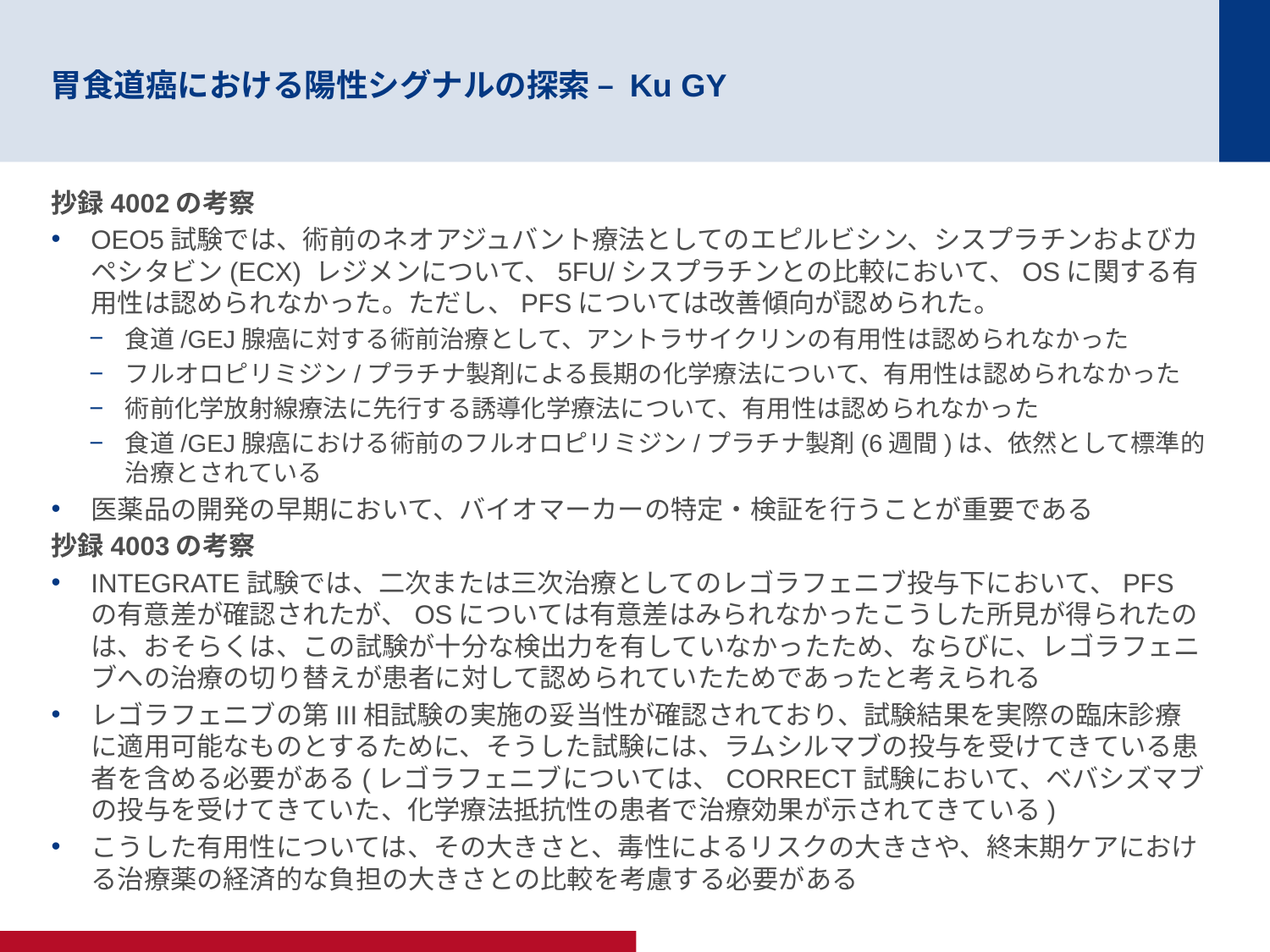

# 胃食道癌における陽性シグナルの探索 – Ku GY
抄録4002の考察
OEO5試験では、術前のネオアジュバント療法としてのエピルビシン、シスプラチンおよびカペシタビン(ECX) レジメンについて、5FU/シスプラチンとの比較において、OSに関する有用性は認められなかった。ただし、PFSについては改善傾向が認められた。
食道/GEJ腺癌に対する術前治療として、アントラサイクリンの有用性は認められなかった
フルオロピリミジン/プラチナ製剤による長期の化学療法について、有用性は認められなかった
術前化学放射線療法に先行する誘導化学療法について、有用性は認められなかった
食道/GEJ腺癌における術前のフルオロピリミジン/プラチナ製剤(6週間)は、依然として標準的治療とされている
医薬品の開発の早期において、バイオマーカーの特定・検証を行うことが重要である
抄録4003の考察
INTEGRATE試験では、二次または三次治療としてのレゴラフェニブ投与下において、PFSの有意差が確認されたが、OSについては有意差はみられなかったこうした所見が得られたのは、おそらくは、この試験が十分な検出力を有していなかったため、ならびに、レゴラフェニブへの治療の切り替えが患者に対して認められていたためであったと考えられる
レゴラフェニブの第III相試験の実施の妥当性が確認されており、試験結果を実際の臨床診療に適用可能なものとするために、そうした試験には、ラムシルマブの投与を受けてきている患者を含める必要がある(レゴラフェニブについては、CORRECT試験において、ベバシズマブの投与を受けてきていた、化学療法抵抗性の患者で治療効果が示されてきている)
こうした有用性については、その大きさと、毒性によるリスクの大きさや、終末期ケアにおける治療薬の経済的な負担の大きさとの比較を考慮する必要がある